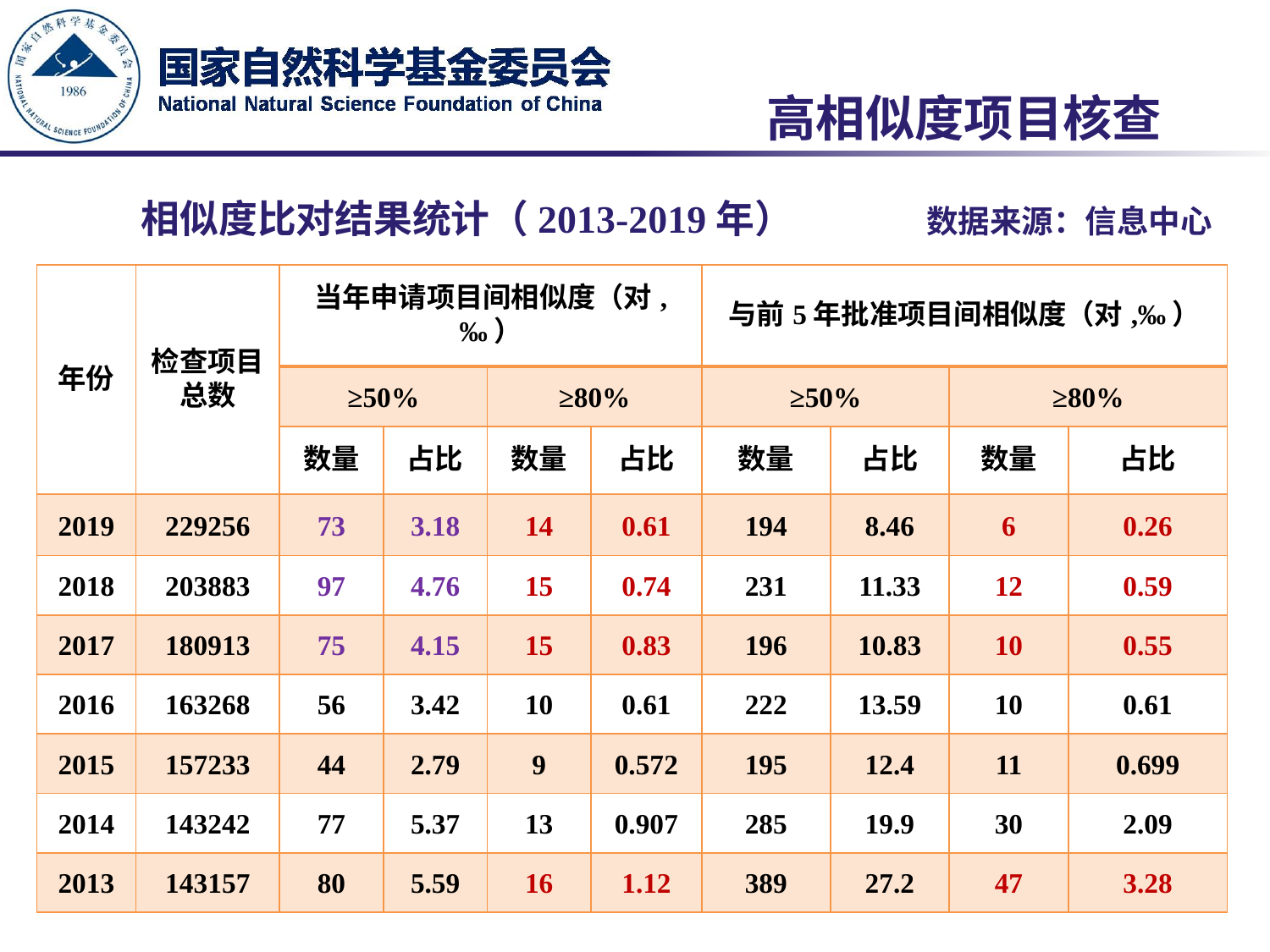

# 高相似度项目核查
相似度比对结果统计（2013-2019年）               数据来源：信息中心

| 年份 | 检查项目总数 | 当年申请项目间相似度（对,‰） |  |  |  | 与前5年批准项目间相似度（对,‰） |  |  |  |
| --- | --- | --- | --- | --- | --- | --- | --- | --- | --- |
|  |  | ≥50% |  | ≥80% |  | ≥50% |  | ≥80% |  |
|  |  | 数量 | 占比 | 数量 | 占比 | 数量 | 占比 | 数量 | 占比 |
| 2019 | 229256 | 73 | 3.18 | 14 | 0.61 | 194 | 8.46 | 6 | 0.26 |
| 2018 | 203883 | 97 | 4.76 | 15 | 0.74 | 231 | 11.33 | 12 | 0.59 |
| 2017 | 180913 | 75 | 4.15 | 15 | 0.83 | 196 | 10.83 | 10 | 0.55 |
| 2016 | 163268 | 56 | 3.42 | 10 | 0.61 | 222 | 13.59 | 10 | 0.61 |
| 2015 | 157233 | 44 | 2.79 | 9 | 0.572 | 195 | 12.4 | 11 | 0.699 |
| 2014 | 143242 | 77 | 5.37 | 13 | 0.907 | 285 | 19.9 | 30 | 2.09 |
| 2013 | 143157 | 80 | 5.59 | 16 | 1.12 | 389 | 27.2 | 47 | 3.28 |